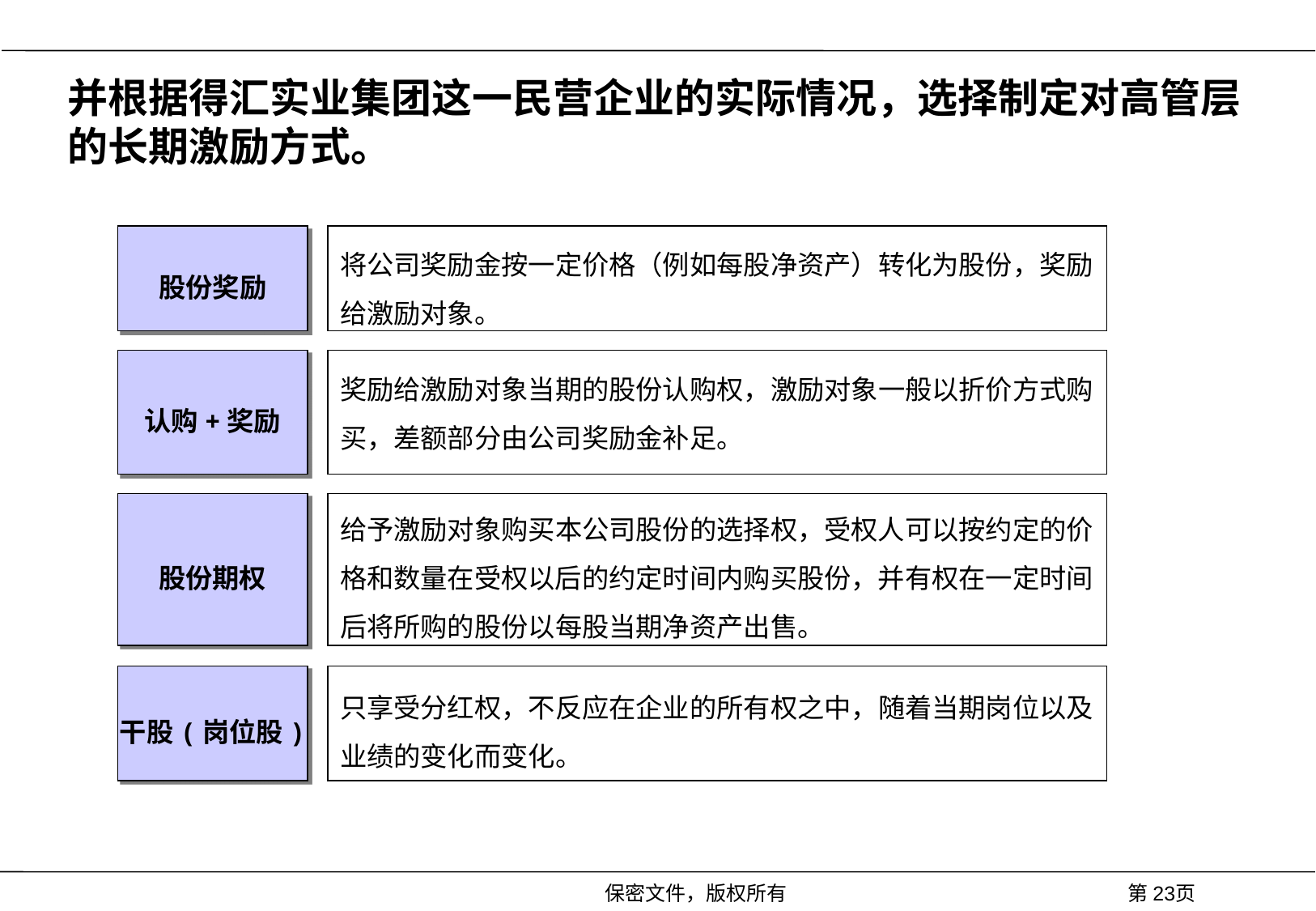

# 并根据得汇实业集团这一民营企业的实际情况，选择制定对高管层的长期激励方式。
股份奖励
将公司奖励金按一定价格（例如每股净资产）转化为股份，奖励给激励对象。
认购+奖励
奖励给激励对象当期的股份认购权，激励对象一般以折价方式购买，差额部分由公司奖励金补足。
股份期权
给予激励对象购买本公司股份的选择权，受权人可以按约定的价格和数量在受权以后的约定时间内购买股份，并有权在一定时间后将所购的股份以每股当期净资产出售。
干股(岗位股)
只享受分红权，不反应在企业的所有权之中，随着当期岗位以及业绩的变化而变化。